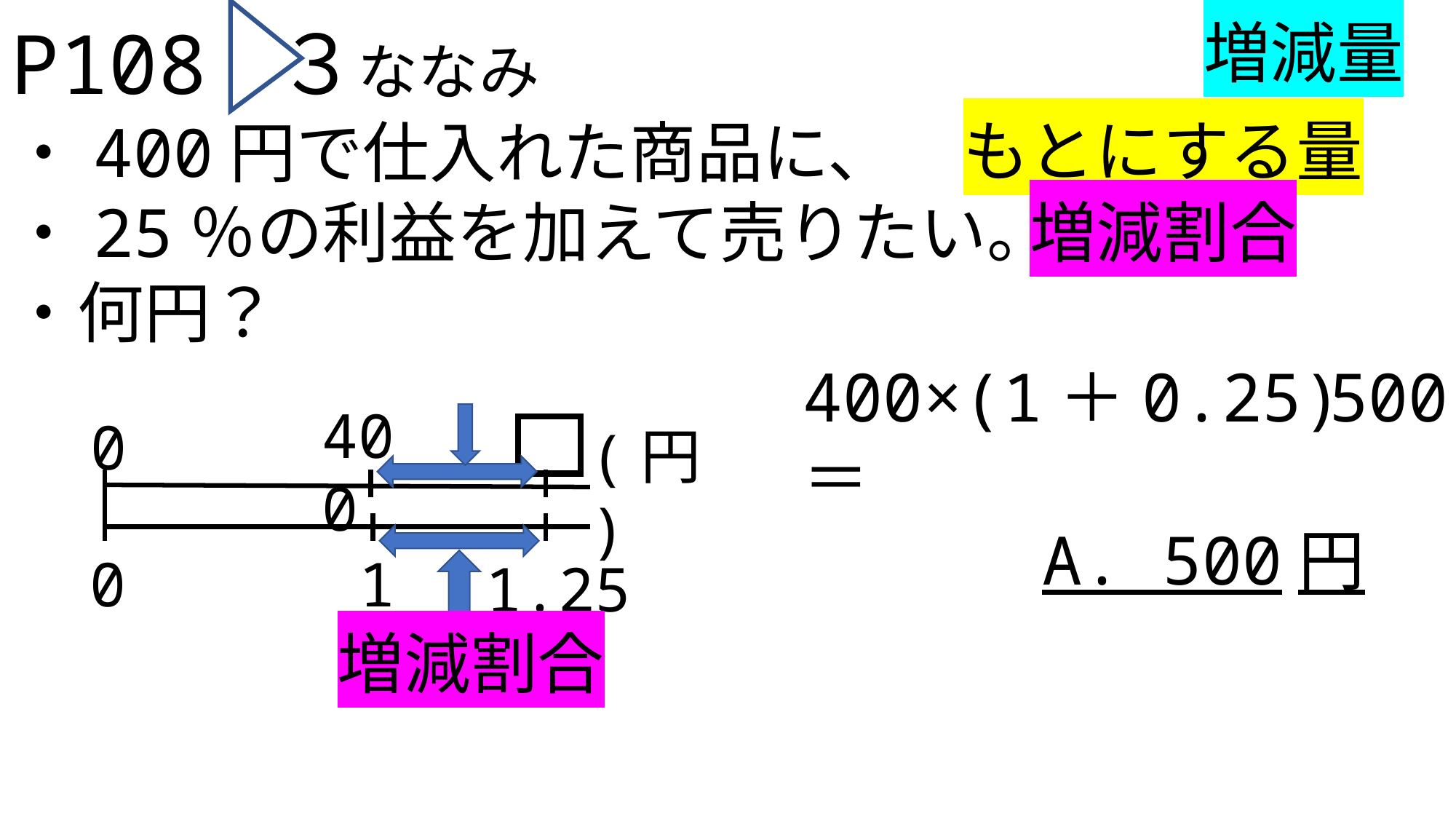

増減量
P108 ３ななみ
・400円で仕入れた商品に、
・25％の利益を加えて売りたい。
・何円？

もとにする量
増減割合
500
400×(1＋0.25)＝
400
0

(円)

A. 500円

0
1
1.25

増減割合